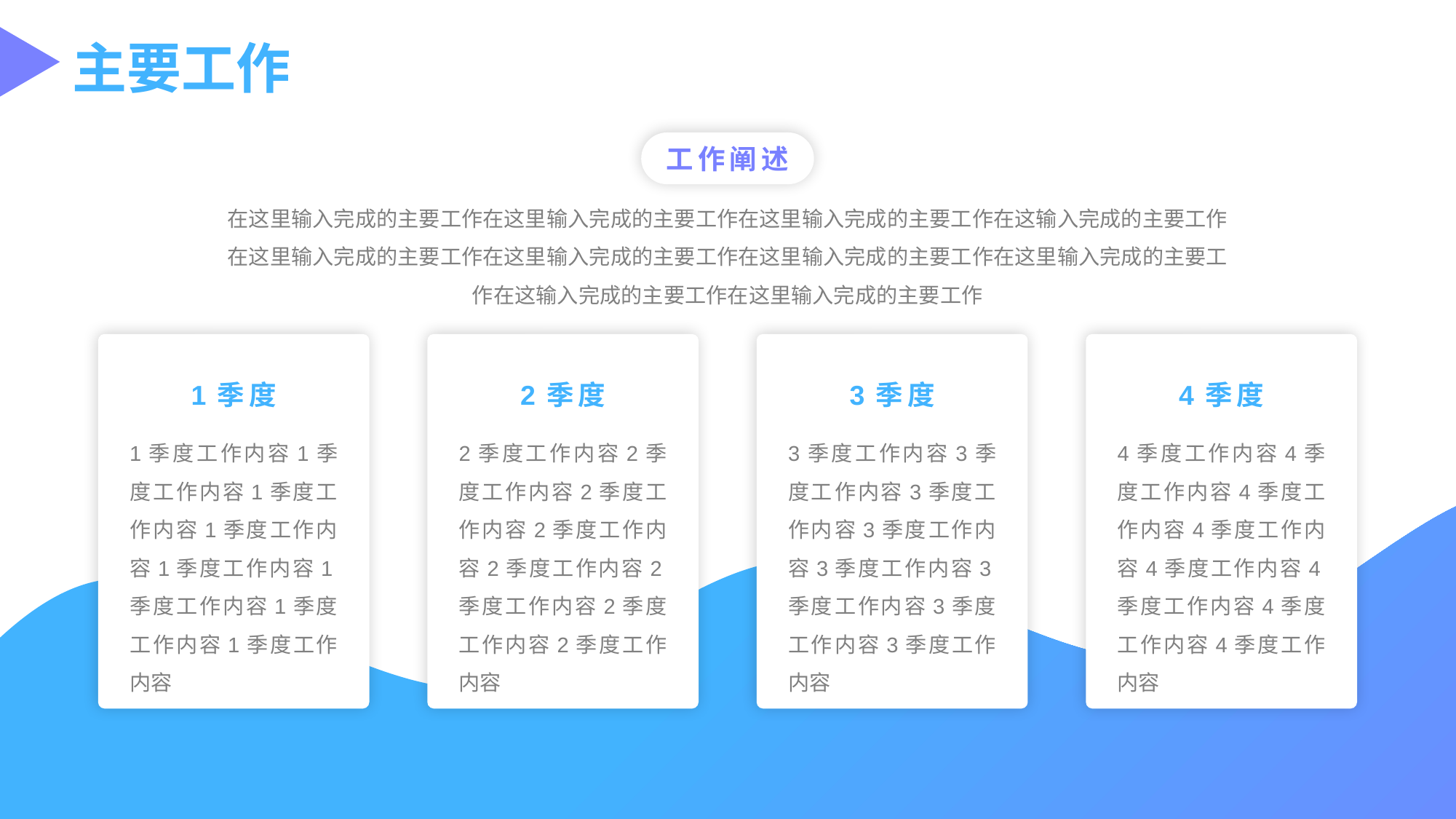

主要工作

工作阐述
在这里输入完成的主要工作在这里输入完成的主要工作在这里输入完成的主要工作在这输入完成的主要工作在这里输入完成的主要工作在这里输入完成的主要工作在这里输入完成的主要工作在这里输入完成的主要工作在这输入完成的主要工作在这里输入完成的主要工作

1季度
1季度工作内容1季度工作内容1季度工作内容1季度工作内容1季度工作内容1季度工作内容1季度工作内容1季度工作内容

2季度
2季度工作内容2季度工作内容2季度工作内容2季度工作内容2季度工作内容2季度工作内容2季度工作内容2季度工作内容

3季度
3季度工作内容3季度工作内容3季度工作内容3季度工作内容3季度工作内容3季度工作内容3季度工作内容3季度工作内容

4季度
4季度工作内容4季度工作内容4季度工作内容4季度工作内容4季度工作内容4季度工作内容4季度工作内容4季度工作内容